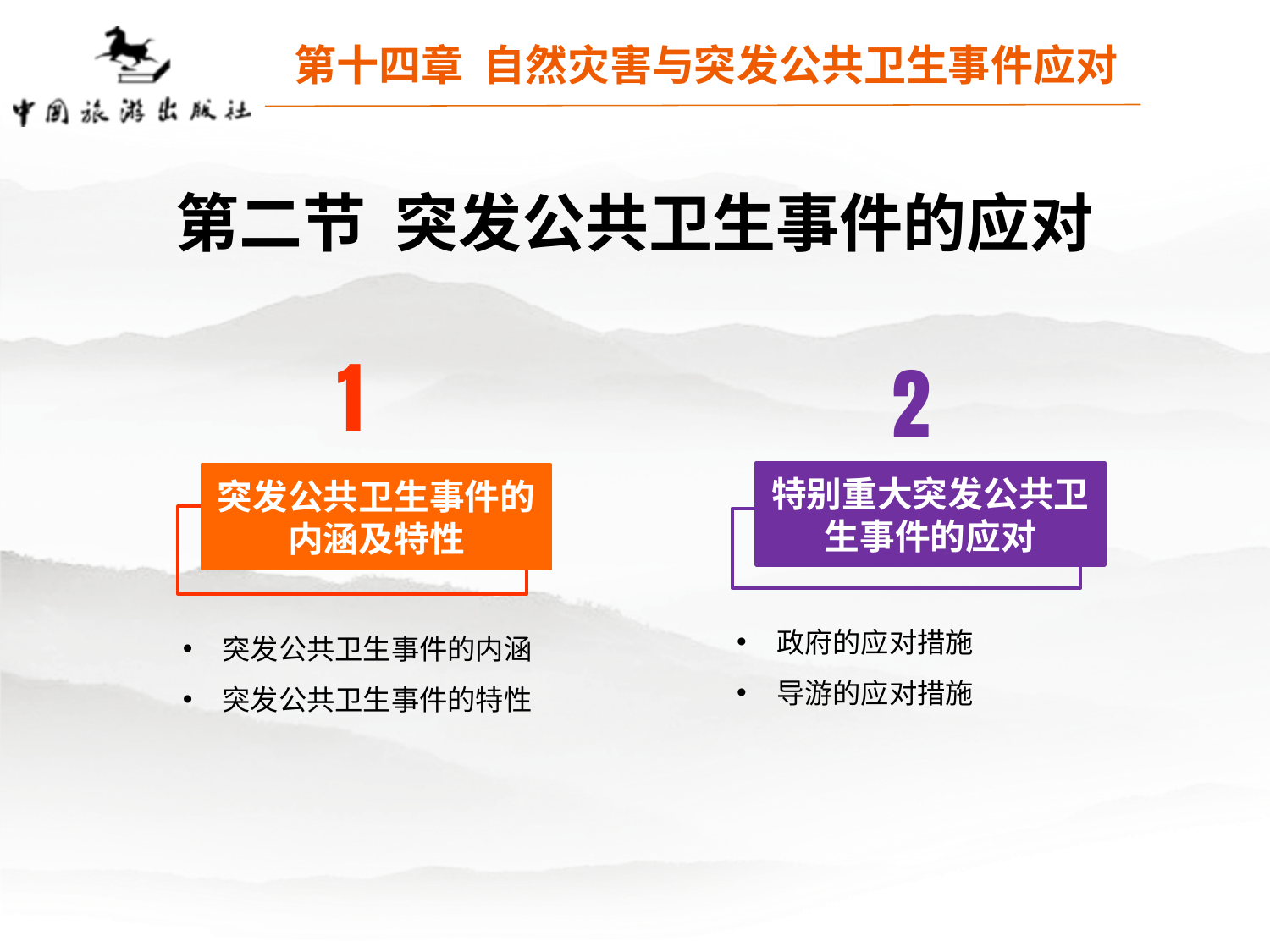

第十四章  自然灾害与突发公共卫生事件应对
第二节  突发公共卫生事件的应对
1
突发公共卫生事件的内涵及特性

突发公共卫生事件的内涵
突发公共卫生事件的特性
2
特别重大突发公共卫生事件的应对

政府的应对措施
导游的应对措施